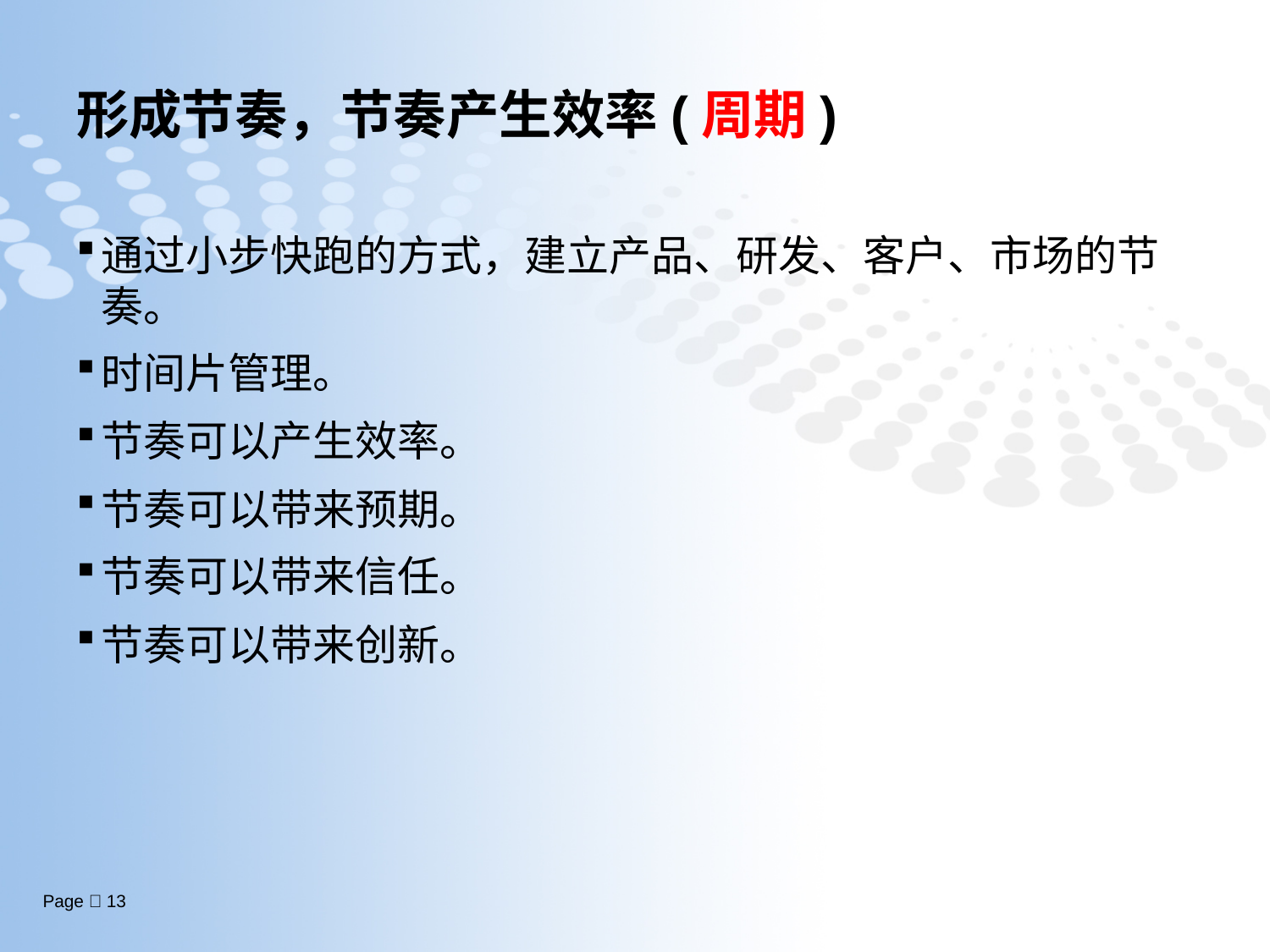

# 形成节奏，节奏产生效率(周期)
通过小步快跑的方式，建立产品、研发、客户、市场的节奏。
时间片管理。
节奏可以产生效率。
节奏可以带来预期。
节奏可以带来信任。
节奏可以带来创新。